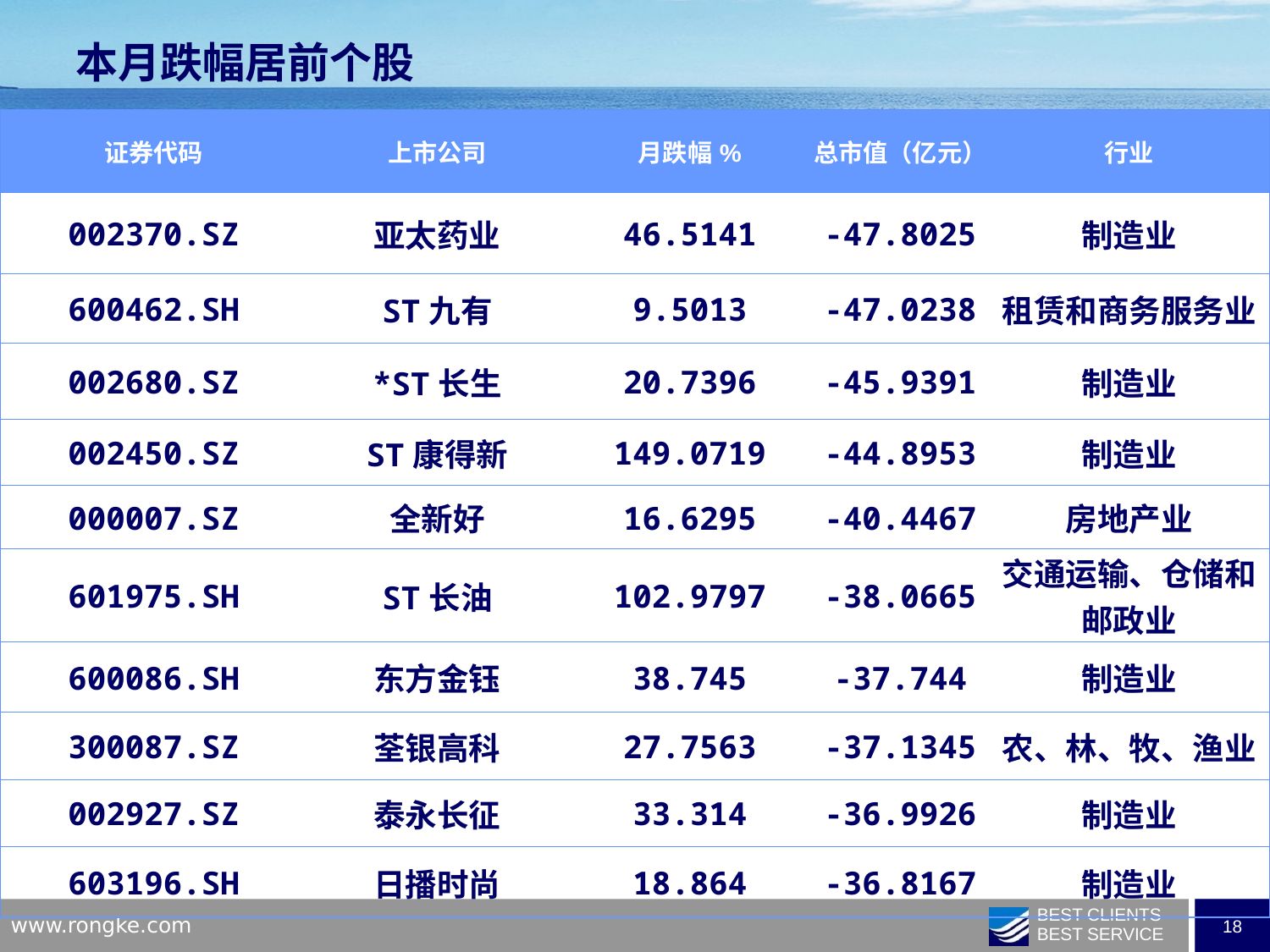

本月跌幅居前个股
| 证券代码 | 上市公司 | 月跌幅% | 总市值（亿元） | 行业 |
| --- | --- | --- | --- | --- |
| 002370.SZ | 亚太药业 | 46.5141 | -47.8025 | 制造业 |
| 600462.SH | ST九有 | 9.5013 | -47.0238 | 租赁和商务服务业 |
| 002680.SZ | \*ST长生 | 20.7396 | -45.9391 | 制造业 |
| 002450.SZ | ST康得新 | 149.0719 | -44.8953 | 制造业 |
| 000007.SZ | 全新好 | 16.6295 | -40.4467 | 房地产业 |
| 601975.SH | ST长油 | 102.9797 | -38.0665 | 交通运输、仓储和邮政业 |
| 600086.SH | 东方金钰 | 38.745 | -37.744 | 制造业 |
| 300087.SZ | 荃银高科 | 27.7563 | -37.1345 | 农、林、牧、渔业 |
| 002927.SZ | 泰永长征 | 33.314 | -36.9926 | 制造业 |
| 603196.SH | 日播时尚 | 18.864 | -36.8167 | 制造业 |
|  |  |  |  |  |